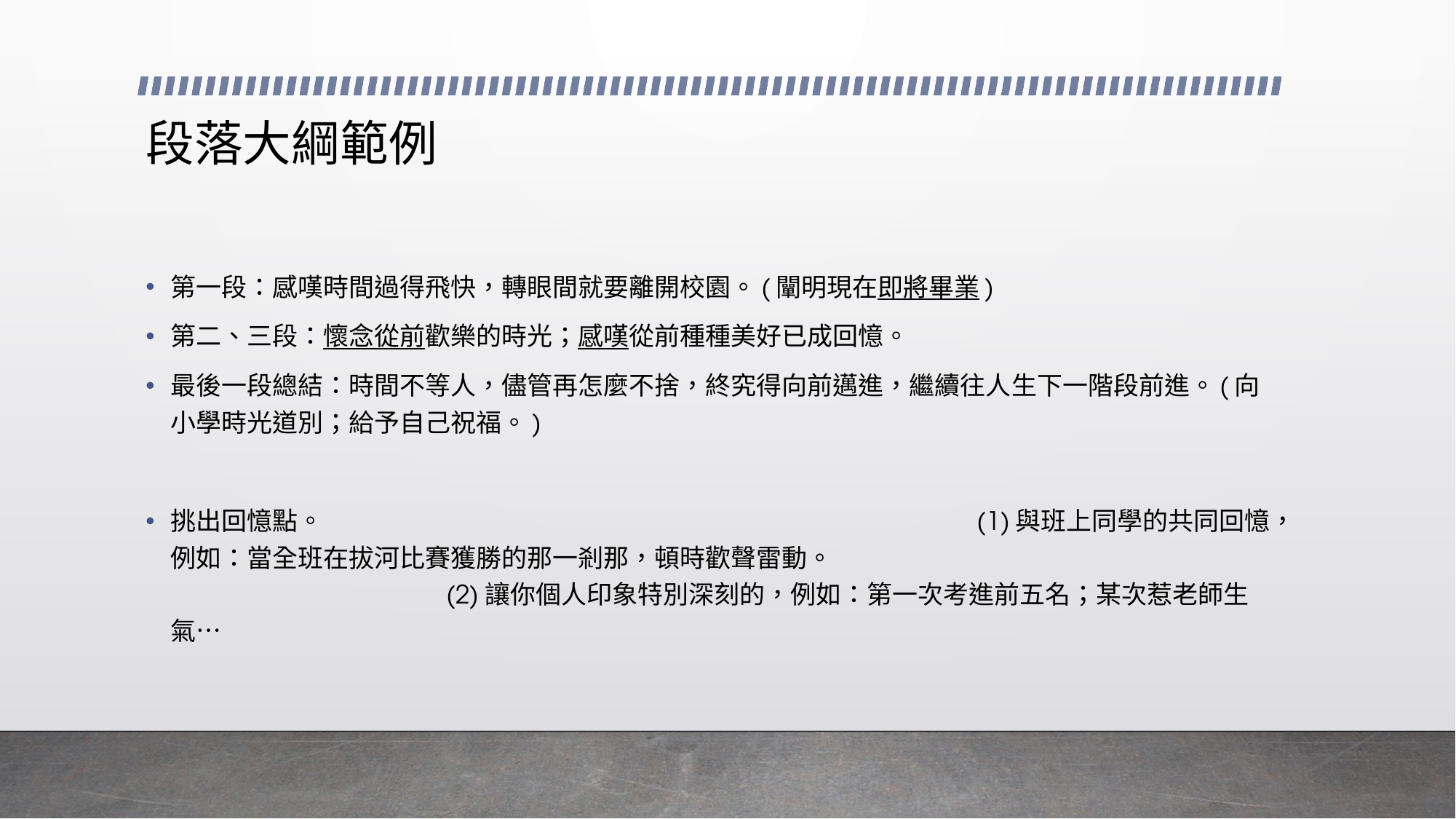

# 段落大綱範例
第一段：感嘆時間過得飛快，轉眼間就要離開校園。(闡明現在即將畢業)
第二、三段：懷念從前歡樂的時光；感嘆從前種種美好已成回憶。
最後一段總結：時間不等人，儘管再怎麼不捨，終究得向前邁進，繼續往人生下一階段前進。(向小學時光道別；給予自己祝福。)

挑出回憶點。                                                                                                                   (1)與班上同學的共同回憶，例如：當全班在拔河比賽獲勝的那一剎那，頓時歡聲雷動。                                                                                                                              (2)讓你個人印象特別深刻的，例如：第一次考進前五名；某次惹老師生氣…